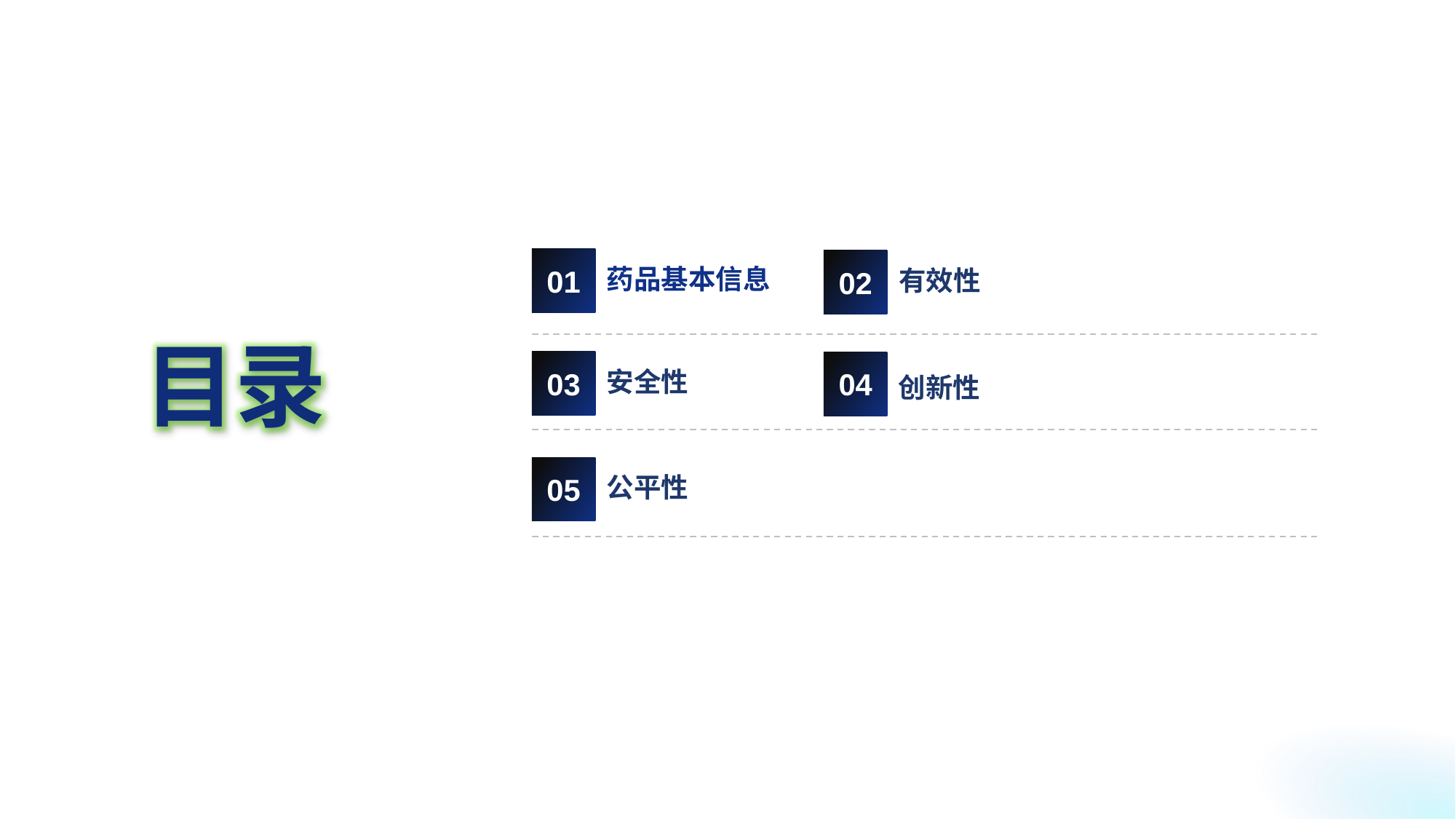

药品基本信息
01
有效性
02
安全性
03
创新性
04
公平性
05
目录
2